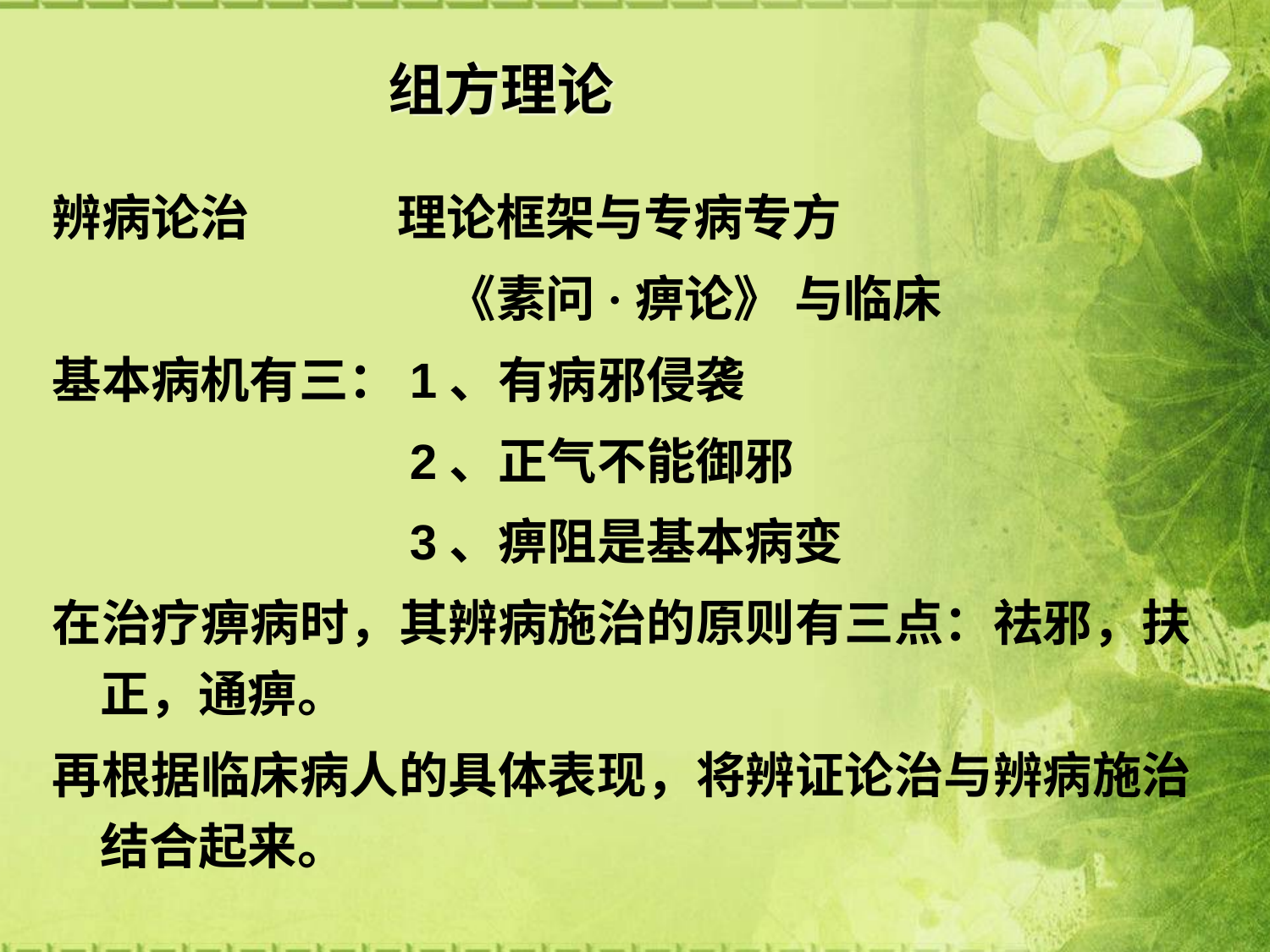

# 组方理论
辨病论治　　　理论框架与专病专方
　　　　　　　　《素问·痹论》 与临床
基本病机有三：1、有病邪侵袭
　　　　　　　2、正气不能御邪
　　　　　　　3、痹阻是基本病变
在治疗痹病时，其辨病施治的原则有三点：祛邪，扶正，通痹。
再根据临床病人的具体表现，将辨证论治与辨病施治结合起来。